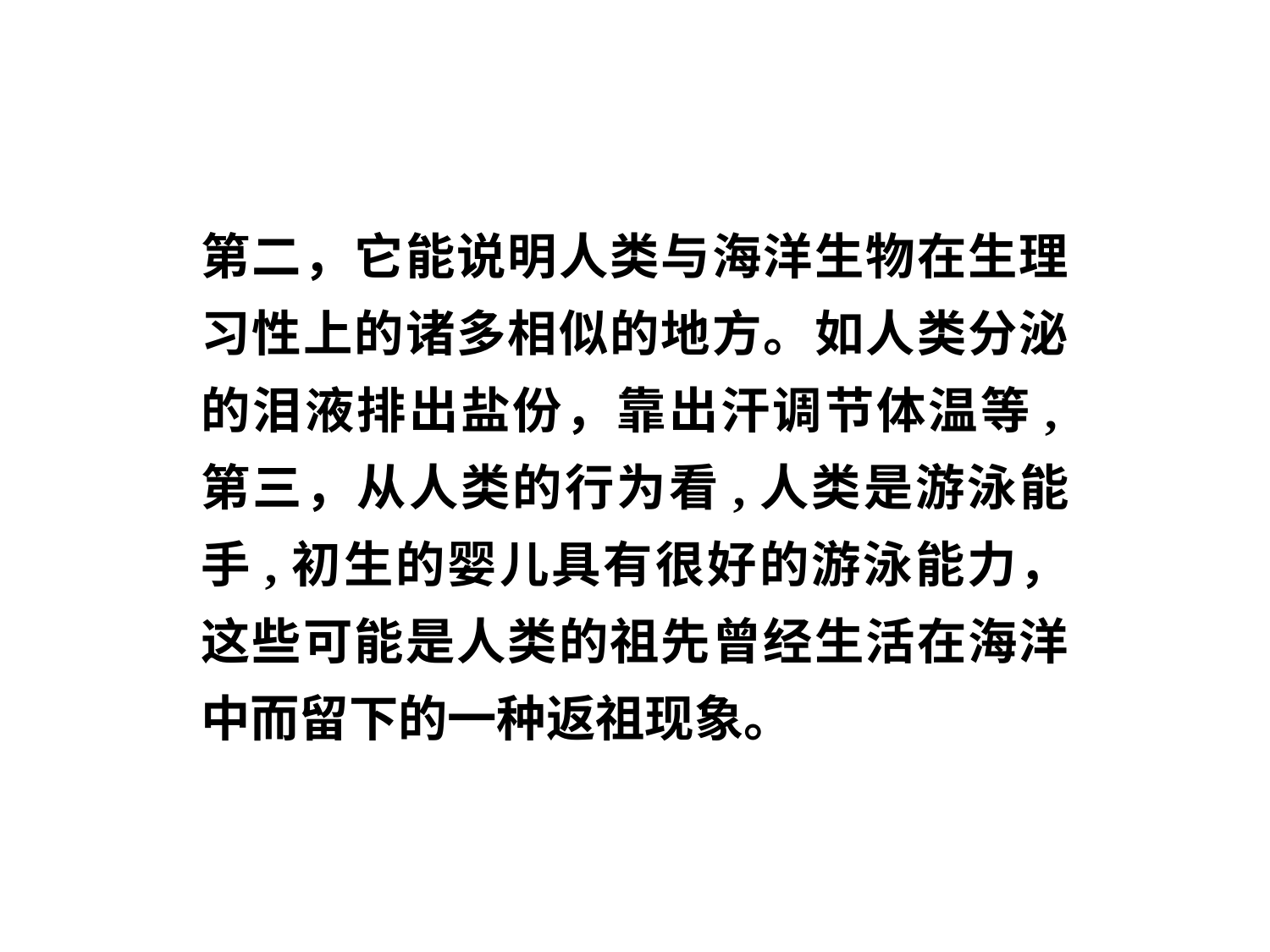

第二，它能说明人类与海洋生物在生理习性上的诸多相似的地方。如人类分泌的泪液排出盐份，靠出汗调节体温等,第三，从人类的行为看,人类是游泳能手,初生的婴儿具有很好的游泳能力，这些可能是人类的祖先曾经生活在海洋中而留下的一种返祖现象。